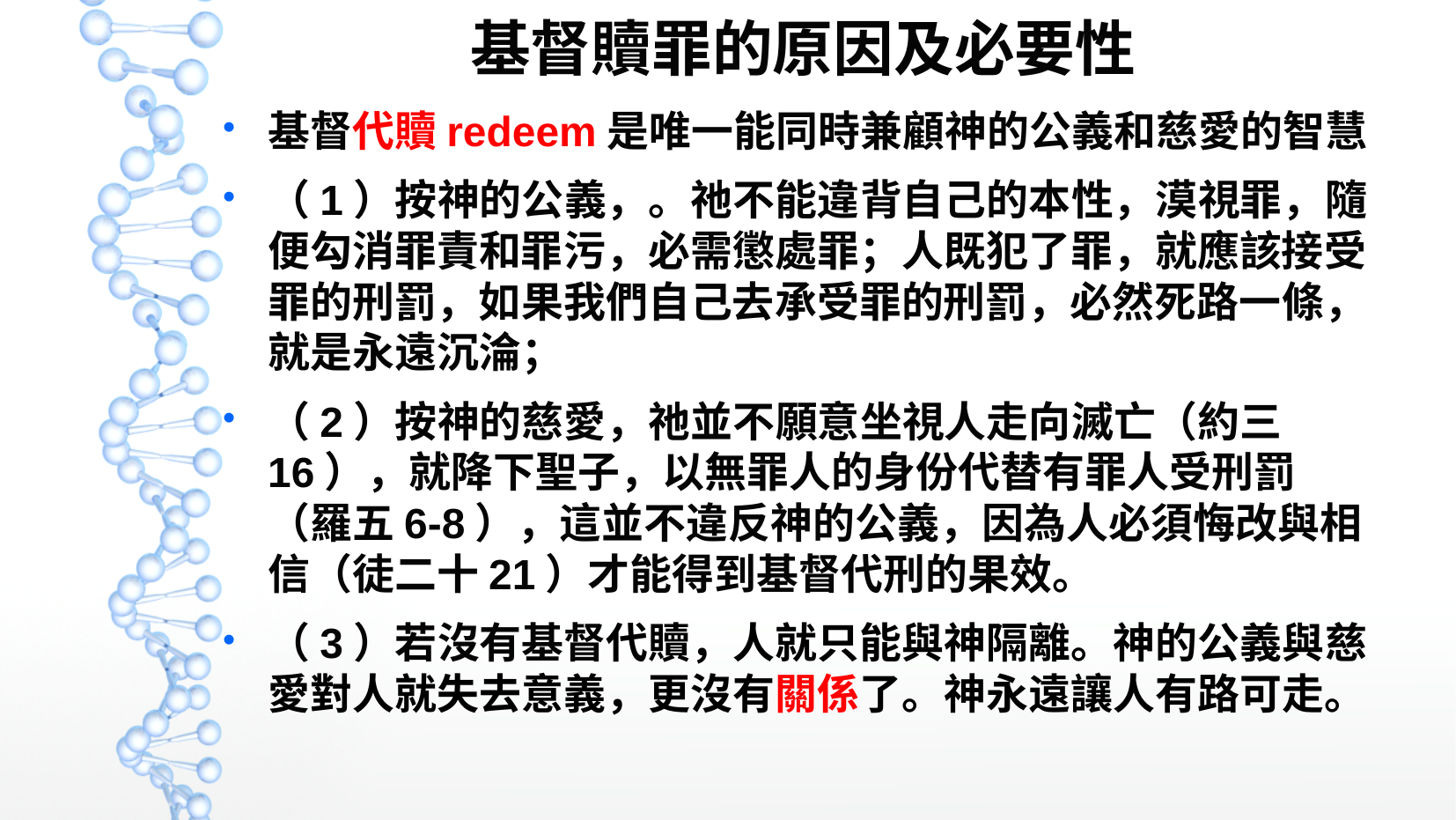

基督贖罪的原因及必要性
基督代贖redeem是唯一能同時兼顧神的公義和慈愛的智慧
（1）按神的公義，。祂不能違背自己的本性，漠視罪，隨便勾消罪責和罪污，必需懲處罪；人既犯了罪，就應該接受罪的刑罰，如果我們自己去承受罪的刑罰，必然死路一條，就是永遠沉淪；
（2）按神的慈愛，祂並不願意坐視人走向滅亡（約三16），就降下聖子，以無罪人的身份代替有罪人受刑罰（羅五6-8），這並不違反神的公義，因為人必須悔改與相信（徒二十21）才能得到基督代刑的果效。
（3）若沒有基督代贖，人就只能與神隔離。神的公義與慈愛對人就失去意義，更沒有關係了。神永遠讓人有路可走。